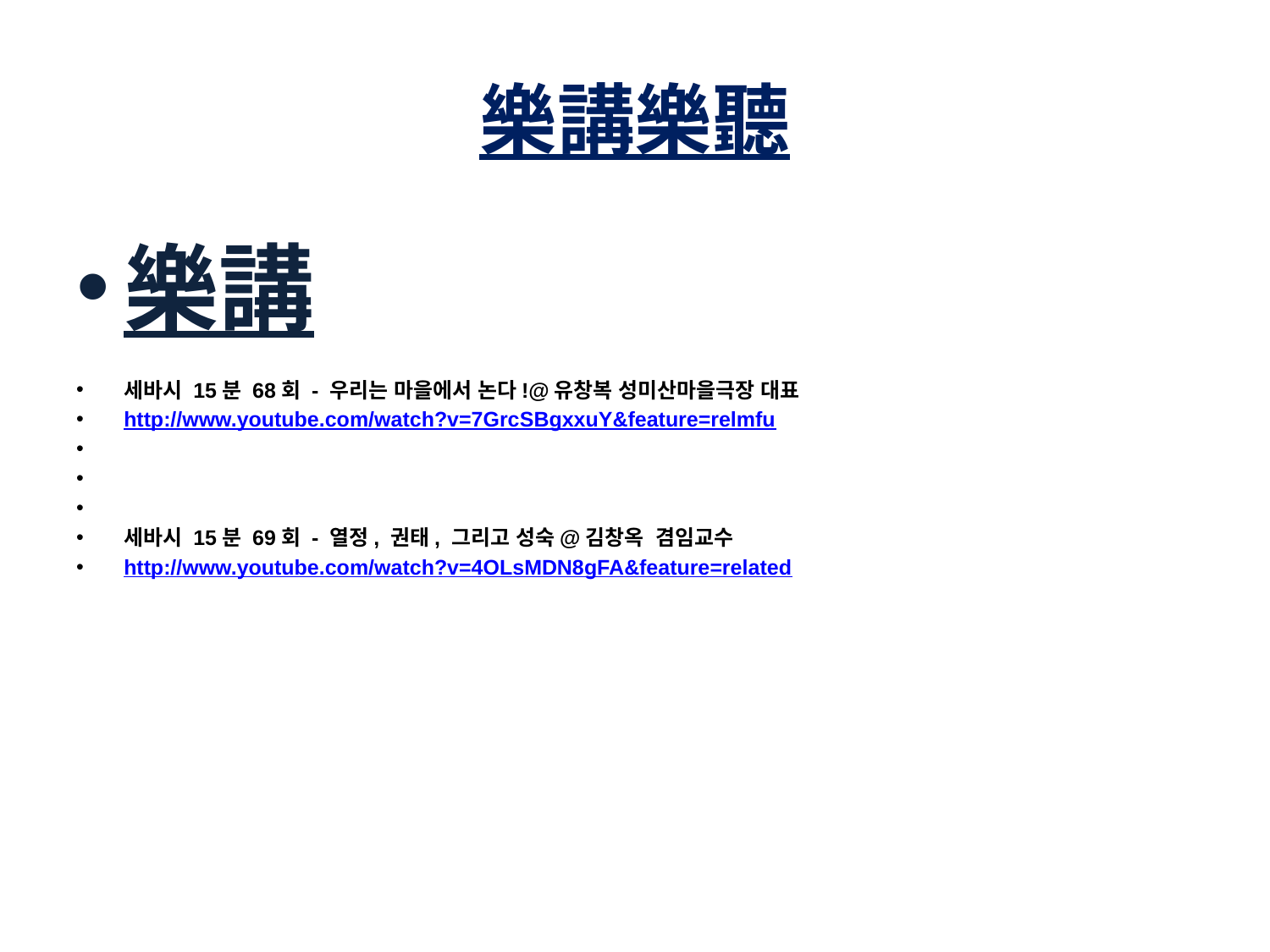

# 樂講樂聽
樂講

세바시 15분 68회 - 우리는 마을에서 논다!@유창복 성미산마을극장 대표
http://www.youtube.com/watch?v=7GrcSBgxxuY&feature=relmfu

세바시 15분 69회 - 열정, 권태, 그리고 성숙@김창옥  겸임교수
http://www.youtube.com/watch?v=4OLsMDN8gFA&feature=related